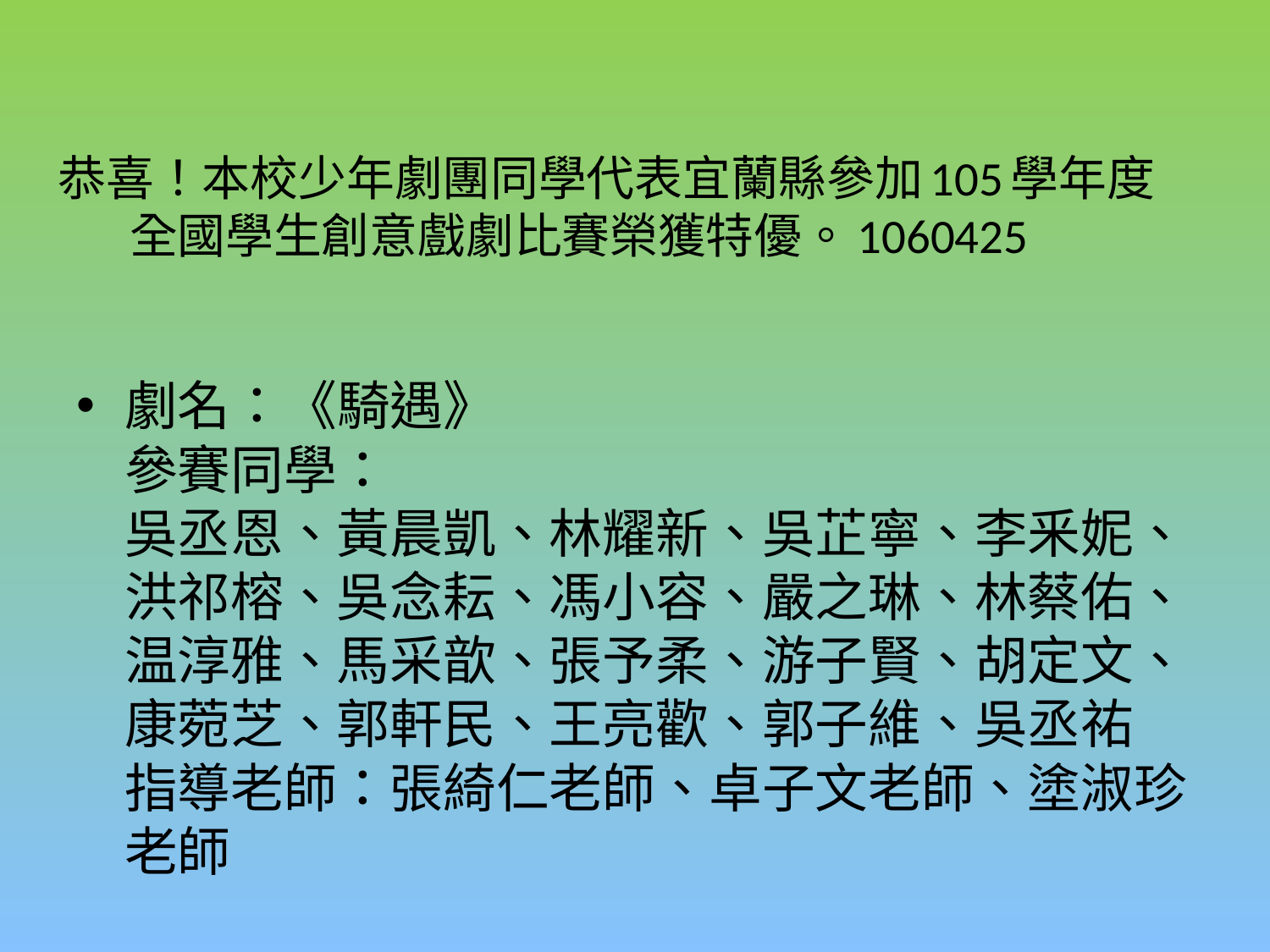

# 恭喜！本校少年劇團同學代表宜蘭縣參加105學年度全國學生創意戲劇比賽榮獲特優。1060425
劇名：《騎遇》
參賽同學：
吳丞恩、黃晨凱、林耀新、吳芷寧、李釆妮、洪祁榕、吳念耘、馮小容、嚴之琳、林蔡佑、
温淳雅、馬采歆、張予柔、游子賢、胡定文、康菀芝、郭軒民、王亮歡、郭子維、吳丞祐
指導老師：張綺仁老師、卓子文老師、塗淑珍老師